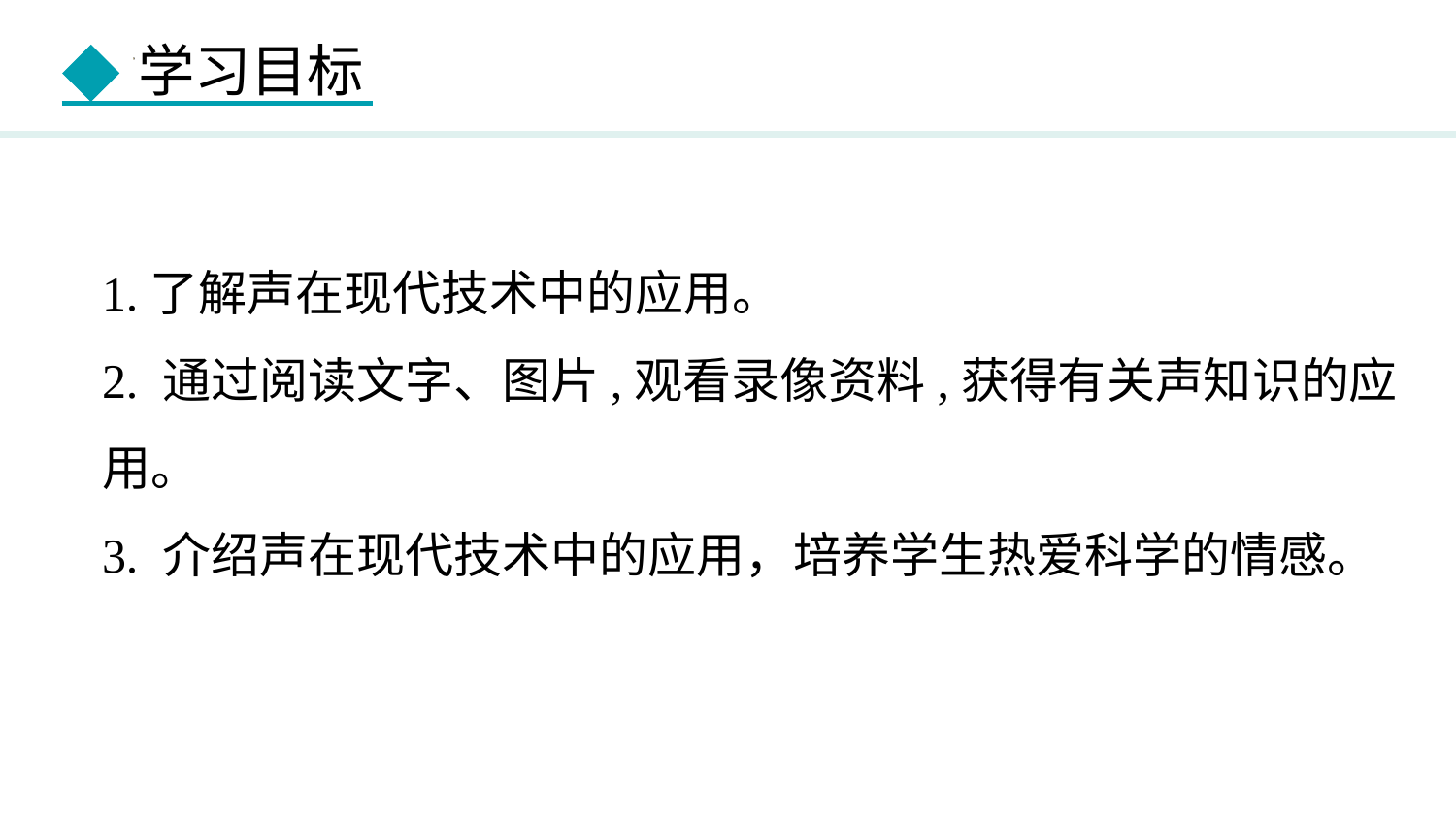

1.了解声在现代技术中的应用。
2. 通过阅读文字、图片,观看录像资料,获得有关声知识的应用。
3. 介绍声在现代技术中的应用，培养学生热爱科学的情感。